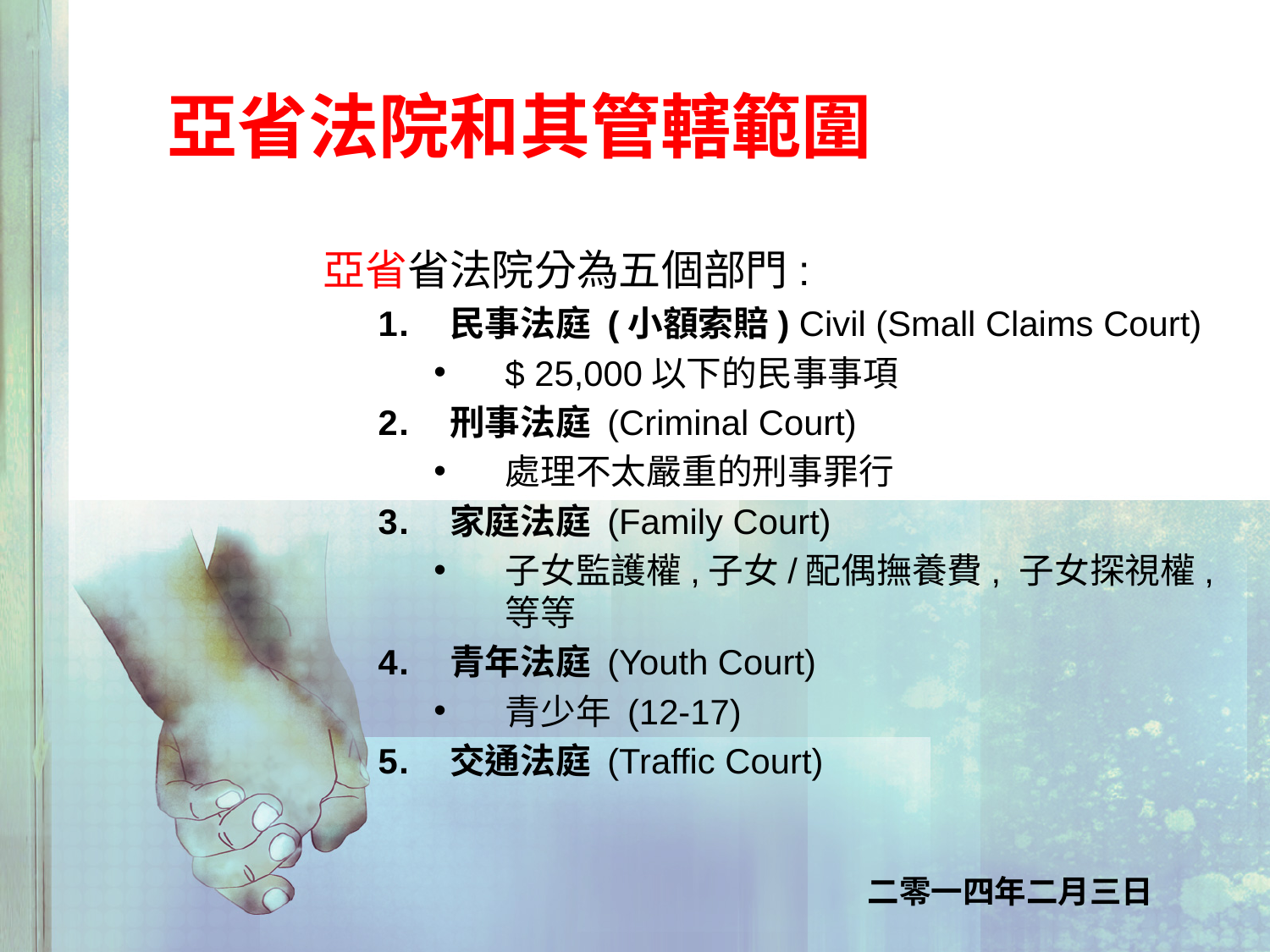

# 亞省法院和其管轄範圍
亞省省法院分為五個部門:
民事法庭 (小額索賠) Civil (Small Claims Court)
$ 25,000以下的民事事項
刑事法庭 (Criminal Court)
處理不太嚴重的刑事罪行
家庭法庭 (Family Court)
子女監護權,子女/配偶撫養費, 子女探視權,等等
青年法庭 (Youth Court)
青少年 (12-17)
交通法庭 (Traffic Court)

二零一四年二月三日